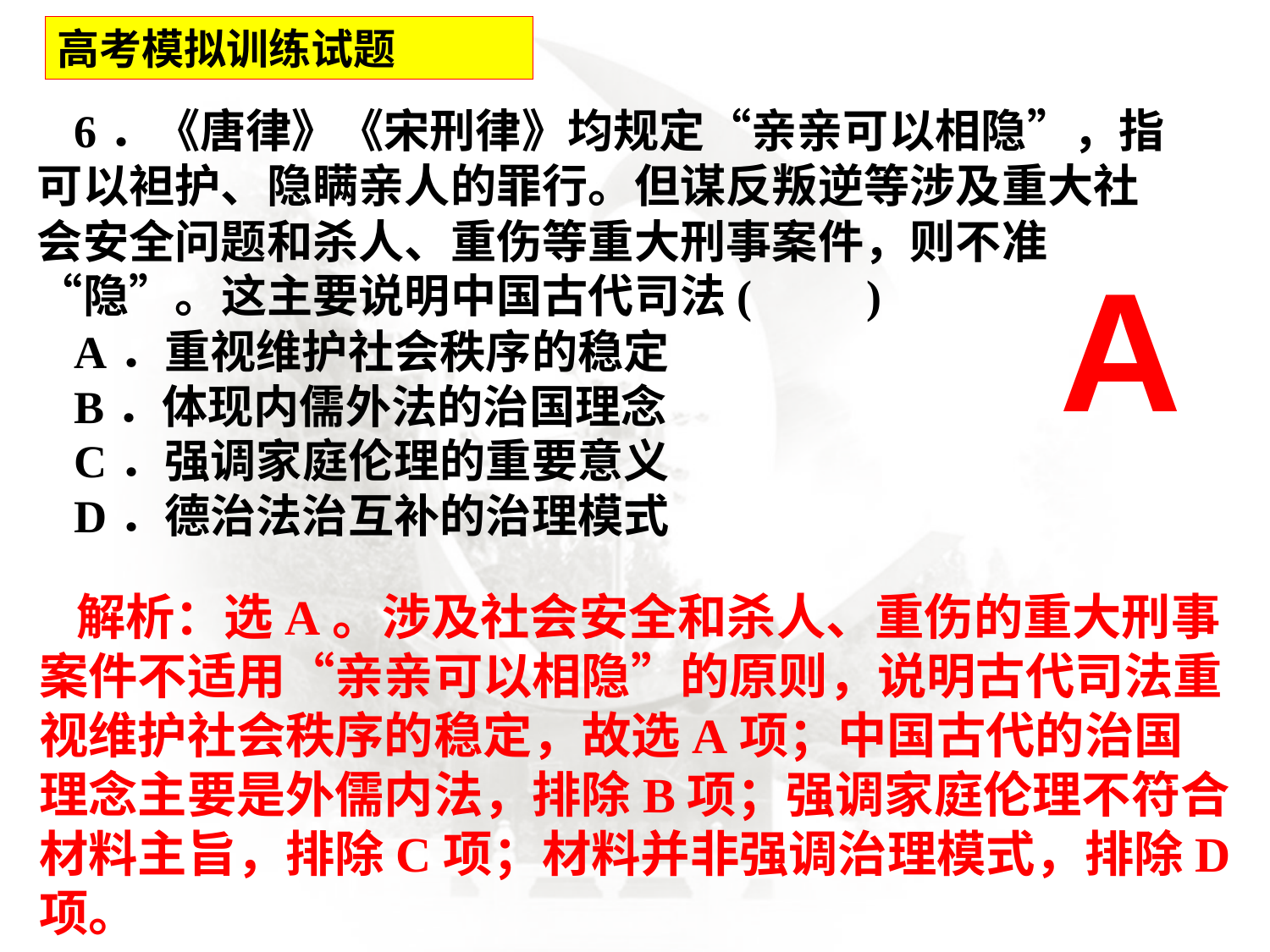

高考模拟训练试题
6．《唐律》《宋刑律》均规定“亲亲可以相隐”，指可以袒护、隐瞒亲人的罪行。但谋反叛逆等涉及重大社会安全问题和杀人、重伤等重大刑事案件，则不准“隐”。这主要说明中国古代司法(　　)
A．重视维护社会秩序的稳定
B．体现内儒外法的治国理念
C．强调家庭伦理的重要意义
D．德治法治互补的治理模式
A
解析：选A。涉及社会安全和杀人、重伤的重大刑事案件不适用“亲亲可以相隐”的原则，说明古代司法重视维护社会秩序的稳定，故选A项；中国古代的治国理念主要是外儒内法，排除B项；强调家庭伦理不符合材料主旨，排除C项；材料并非强调治理模式，排除D项。